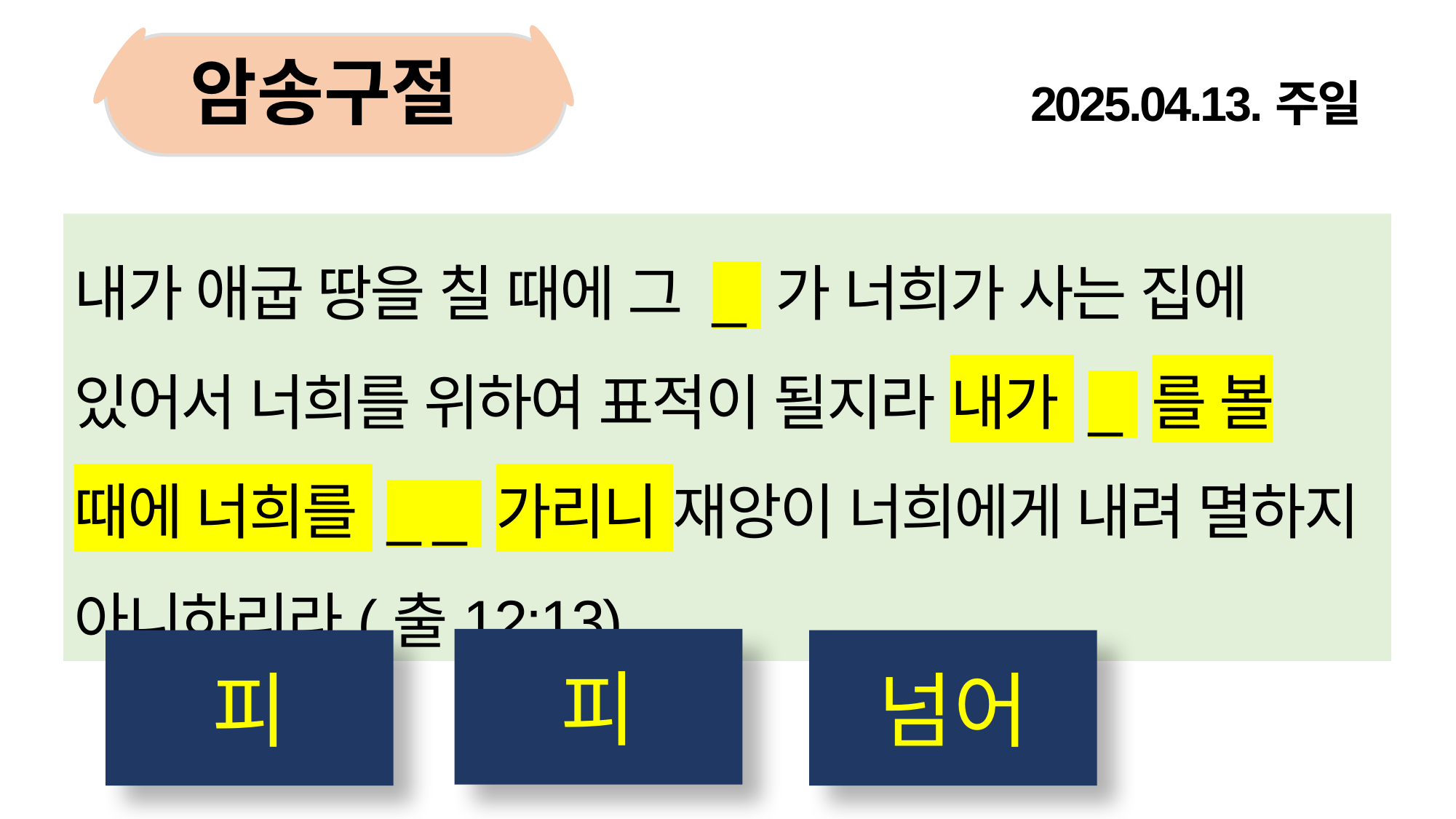

암송구절
2025.04.13.주일
내가 애굽 땅을 칠 때에 그 _ 가 너희가 사는 집에 있어서 너희를 위하여 표적이 될지라 내가 _ 를 볼 때에 너희를 _ _ 가리니 재앙이 너희에게 내려 멸하지 아니하리라(출12:13)
피
피
넘어